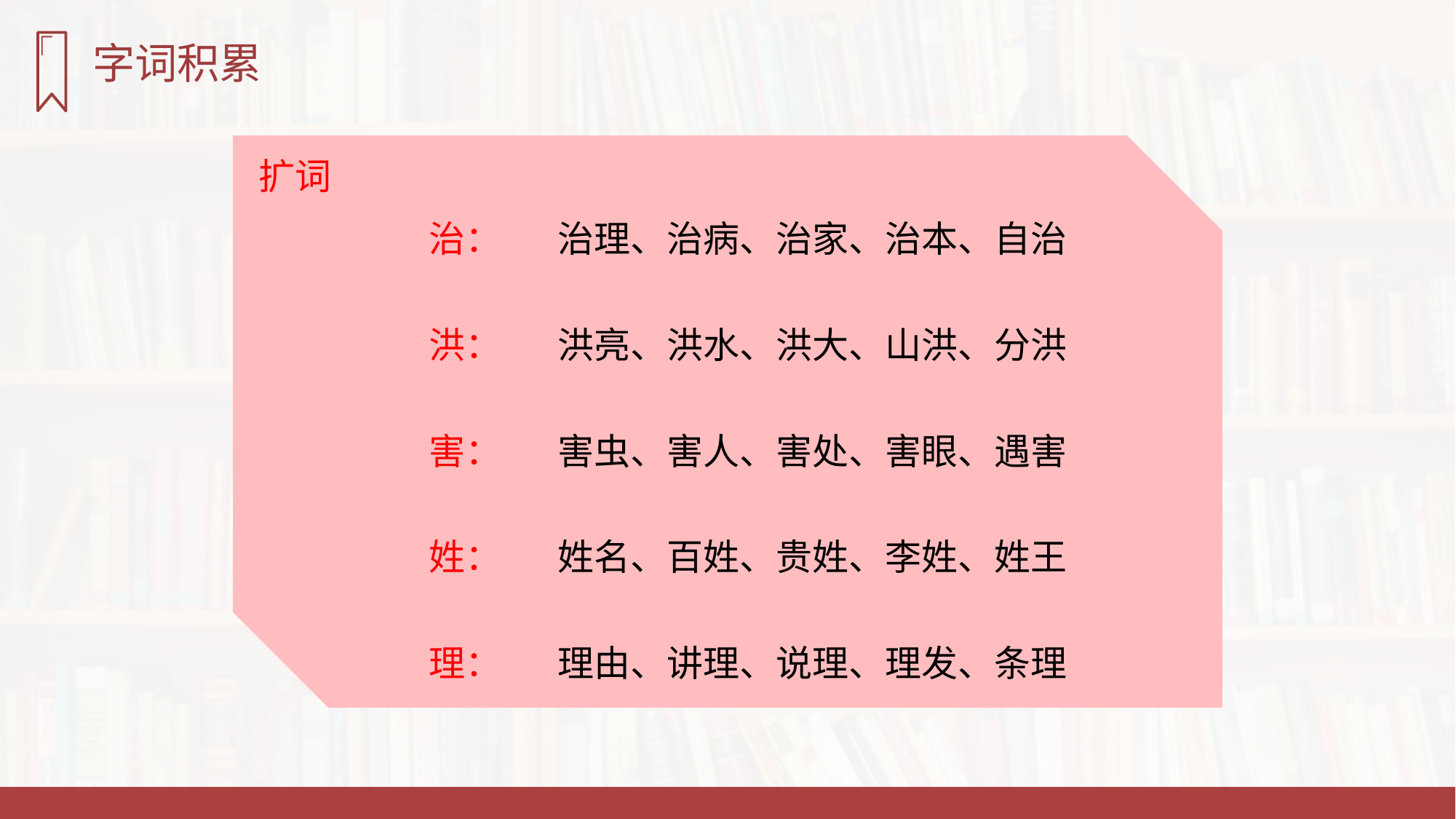

字词积累

扩词
治：
洪：
害：
姓：
理：
治理、治病、治家、治本、自治
洪亮、洪水、洪大、山洪、分洪
害虫、害人、害处、害眼、遇害
姓名、百姓、贵姓、李姓、姓王
理由、讲理、说理、理发、条理